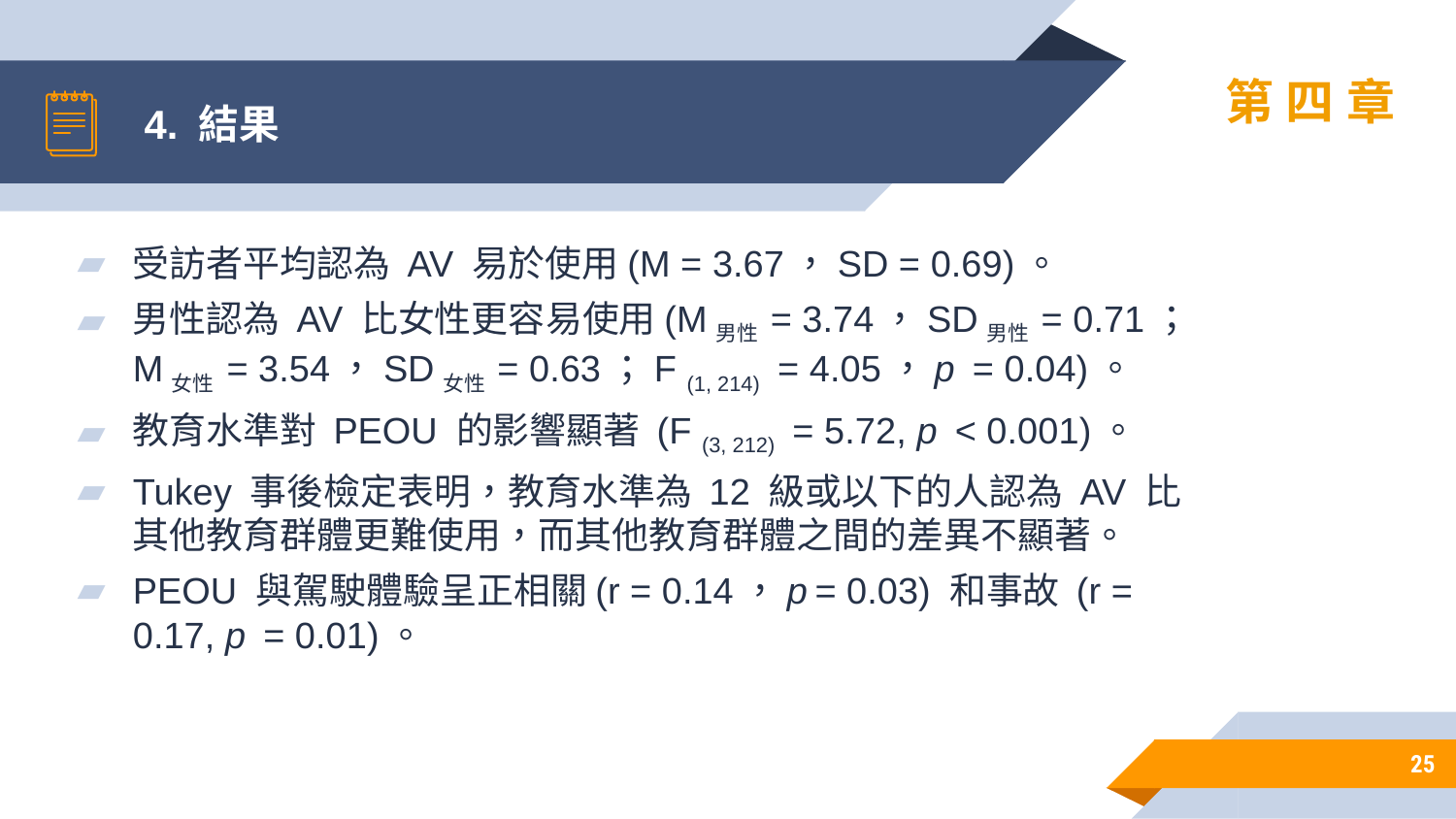

# 4. 結果
第四章

受訪者平均認為 AV 易於使用(M = 3.67，SD = 0.69)。
男性認為 AV 比女性更容易使用(M男性 = 3.74，SD男性 = 0.71；M女性 = 3.54，SD女性 = 0.63；F (1, 214)  = 4.05，p  = 0.04)。
教育水準對 PEOU 的影響顯著 (F (3, 212)  = 5.72, p  < 0.001)。
Tukey 事後檢定表明，教育水準為 12 級或以下的人認為 AV 比其他教育群體更難使用，而其他教育群體之間的差異不顯著。
PEOU 與駕駛體驗呈正相關(r = 0.14，p = 0.03) 和事故 (r = 0.17, p  = 0.01)。
25